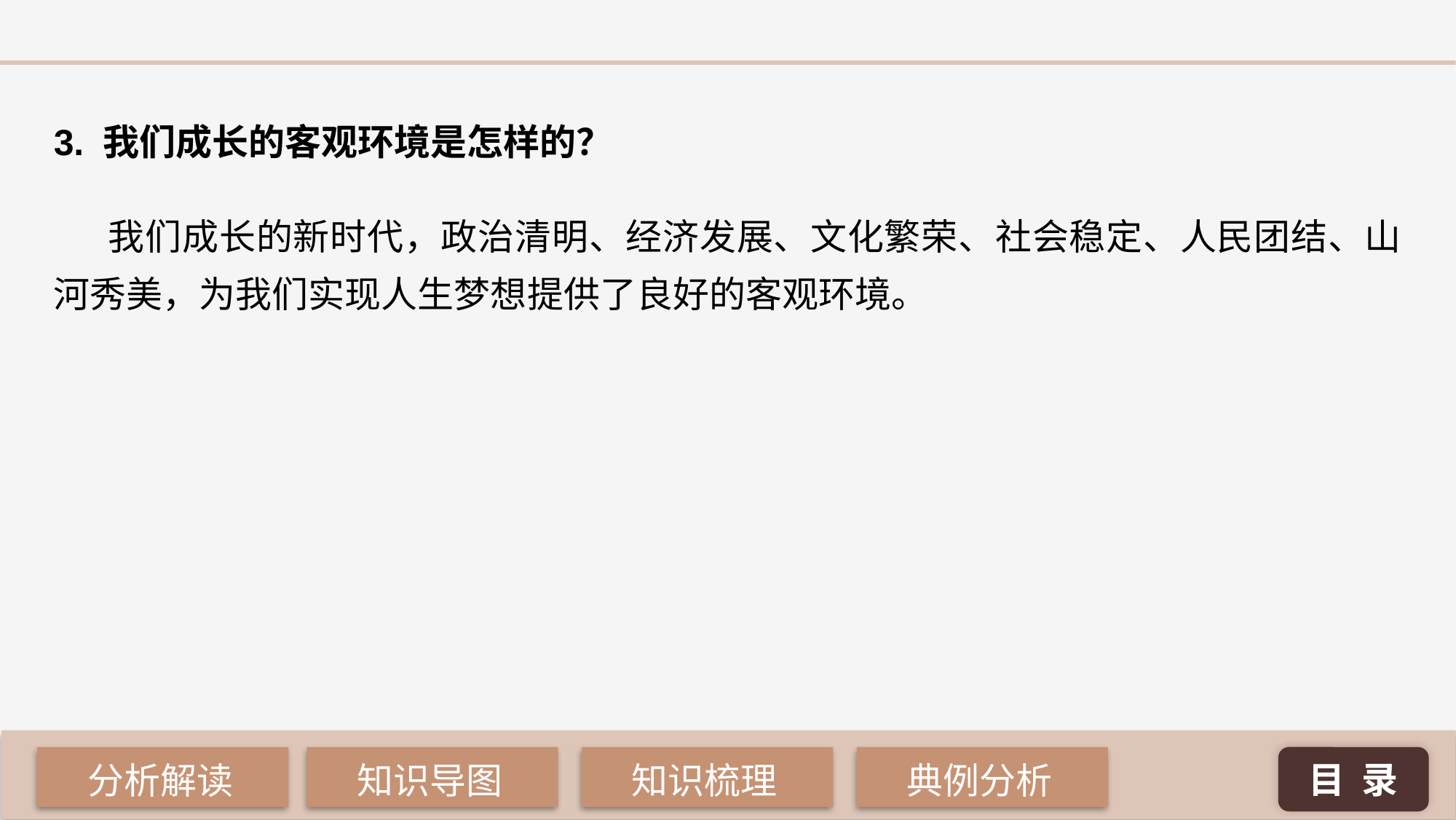

3. 我们成长的客观环境是怎样的？
我们成长的新时代，政治清明、经济发展、文化繁荣、社会稳定、人民团结、山河秀美，为我们实现人生梦想提供了良好的客观环境。